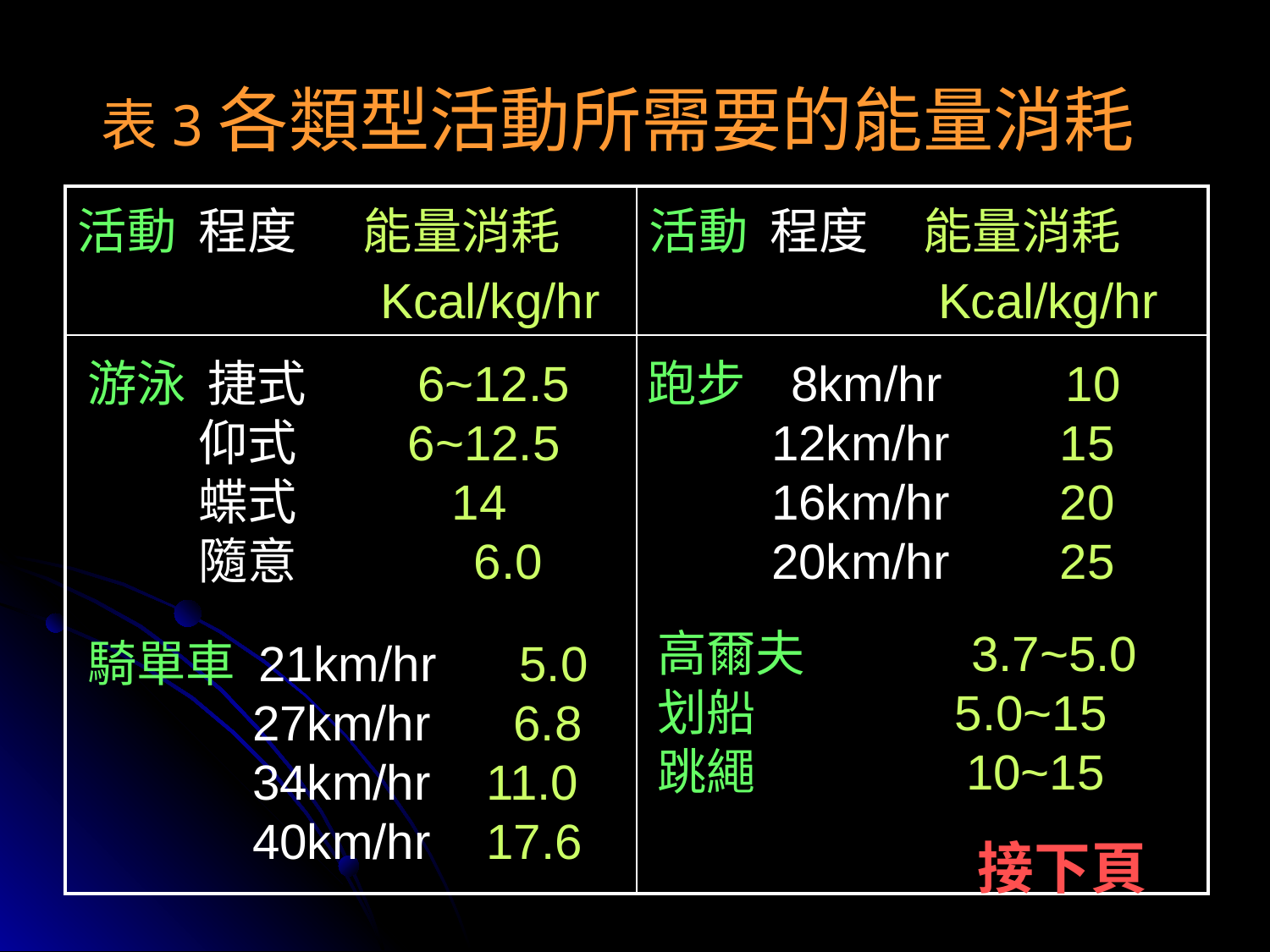

# 表3各類型活動所需要的能量消耗
| 活動 程度 能量消耗 Kcal/kg/hr | 活動 程度 能量消耗 Kcal/kg/hr |
| --- | --- |
|  |  |
游泳  捷式         6~12.5
         仰式         6~12.5
         蝶式             14
         隨意               6.0
跑步   8km/hr         10
         12km/hr        15
         16km/hr        20
         20km/hr        25

高爾夫              3.7~5.0
划船                 5.0~15
跳繩                  10~15

騎單車 21km/hr      5.0
            27km/hr      6.8
            34km/hr    11.0
            40km/hr    17.6
接下頁